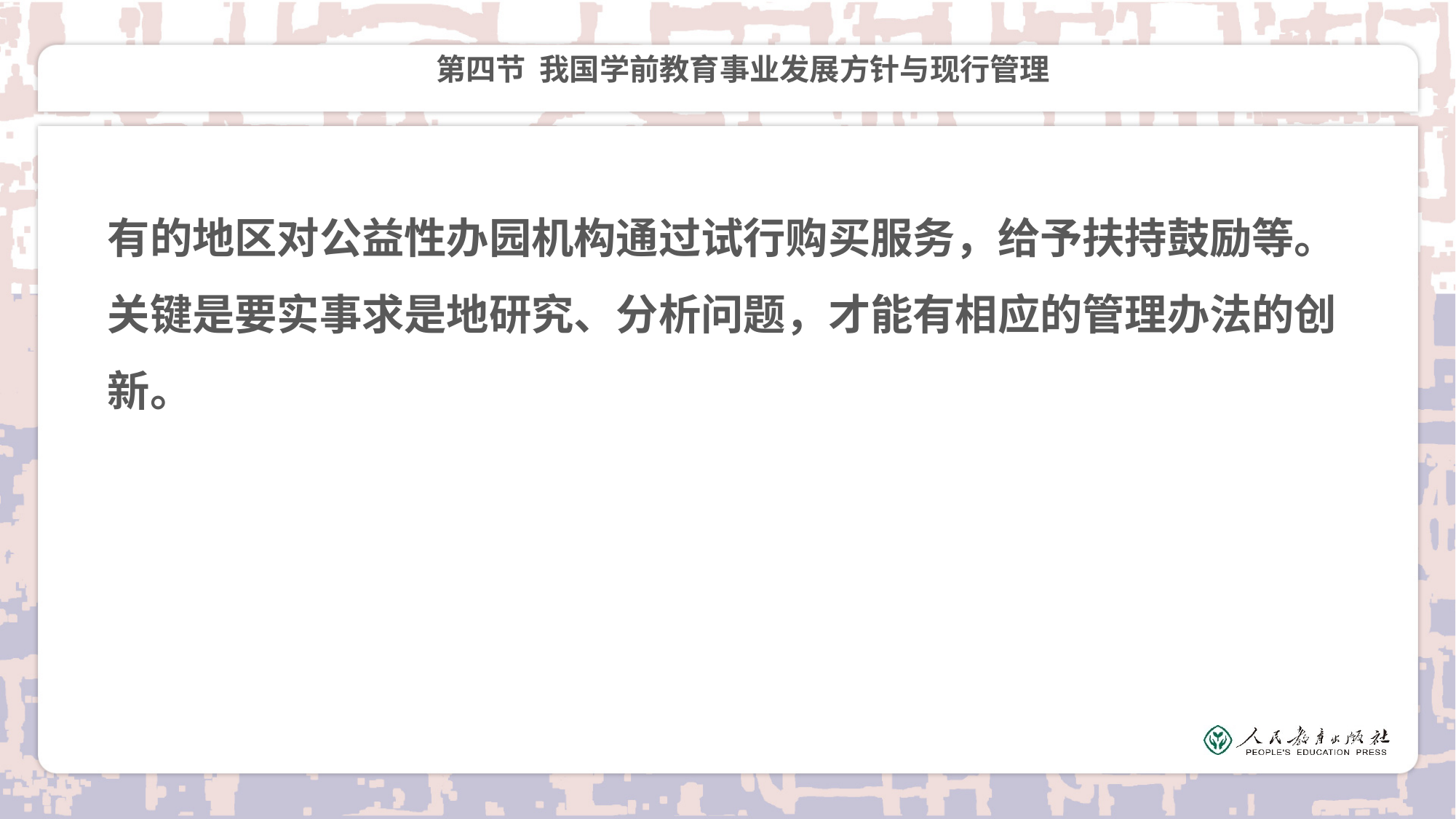

# 第四节  我国学前教育事业发展方针与现行管理
有的地区对公益性办园机构通过试行购买服务，给予扶持鼓励等。关键是要实事求是地研究、分析问题，才能有相应的管理办法的创新。